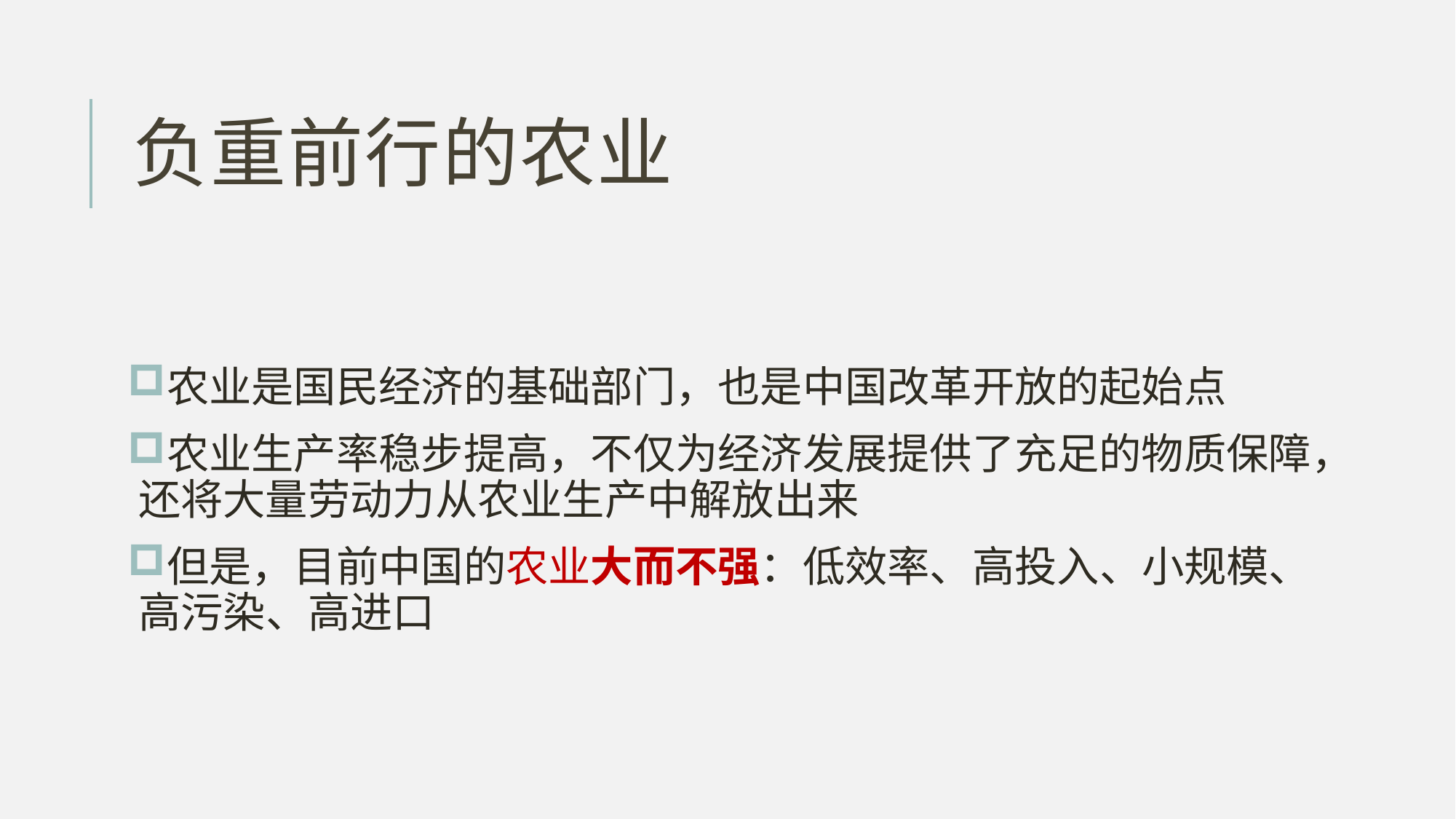

# 负重前行的农业
农业是国民经济的基础部门，也是中国改革开放的起始点
农业生产率稳步提高，不仅为经济发展提供了充足的物质保障，还将大量劳动力从农业生产中解放出来
但是，目前中国的农业大而不强：低效率、高投入、小规模、高污染、高进口